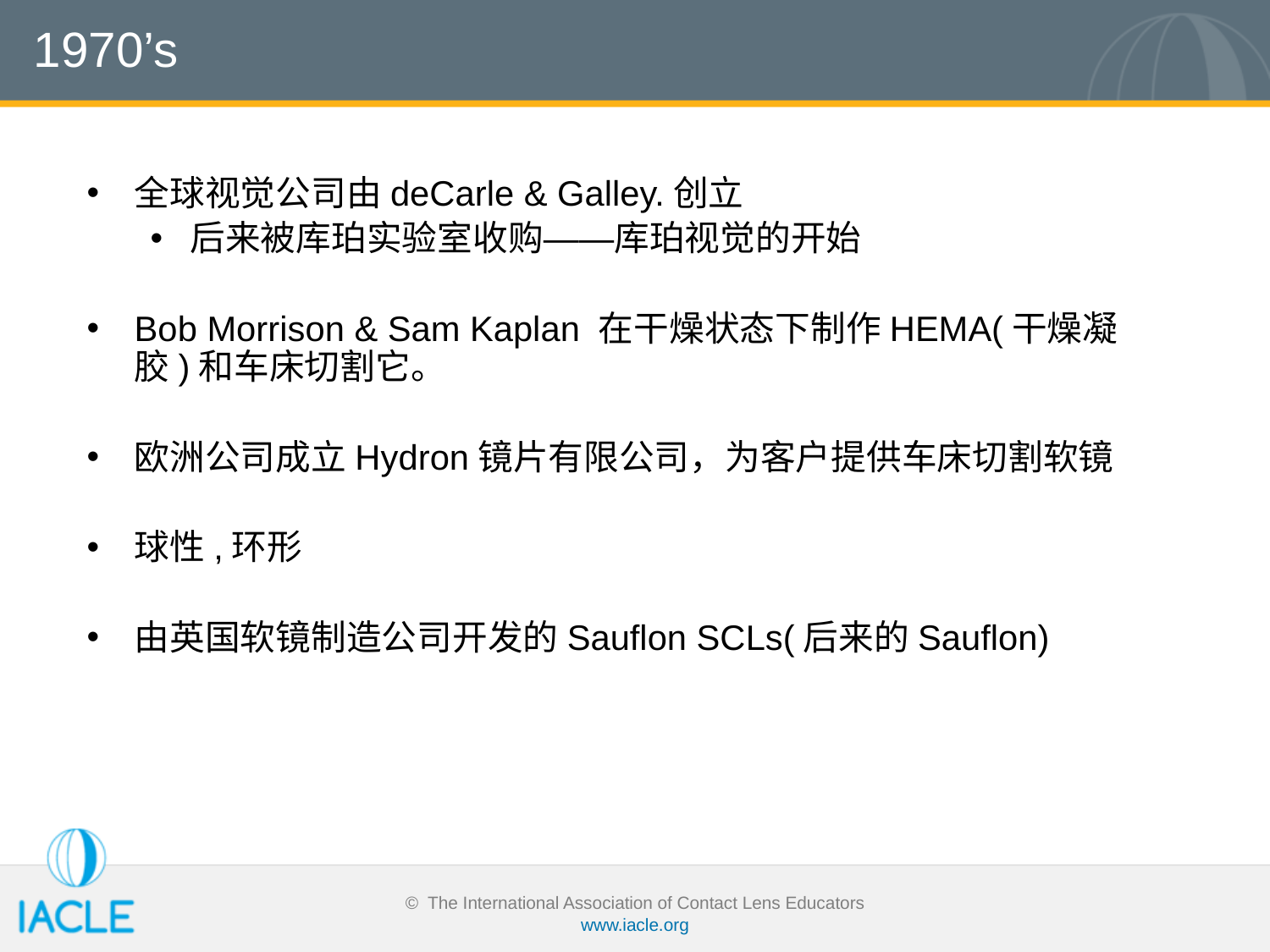

# 1970’s
全球视觉公司由deCarle & Galley.创立
后来被库珀实验室收购——库珀视觉的开始

Bob Morrison & Sam Kaplan 在干燥状态下制作HEMA(干燥凝胶)和车床切割它。

欧洲公司成立Hydron镜片有限公司，为客户提供车床切割软镜

球性,环形

由英国软镜制造公司开发的Sauflon SCLs(后来的Sauflon)